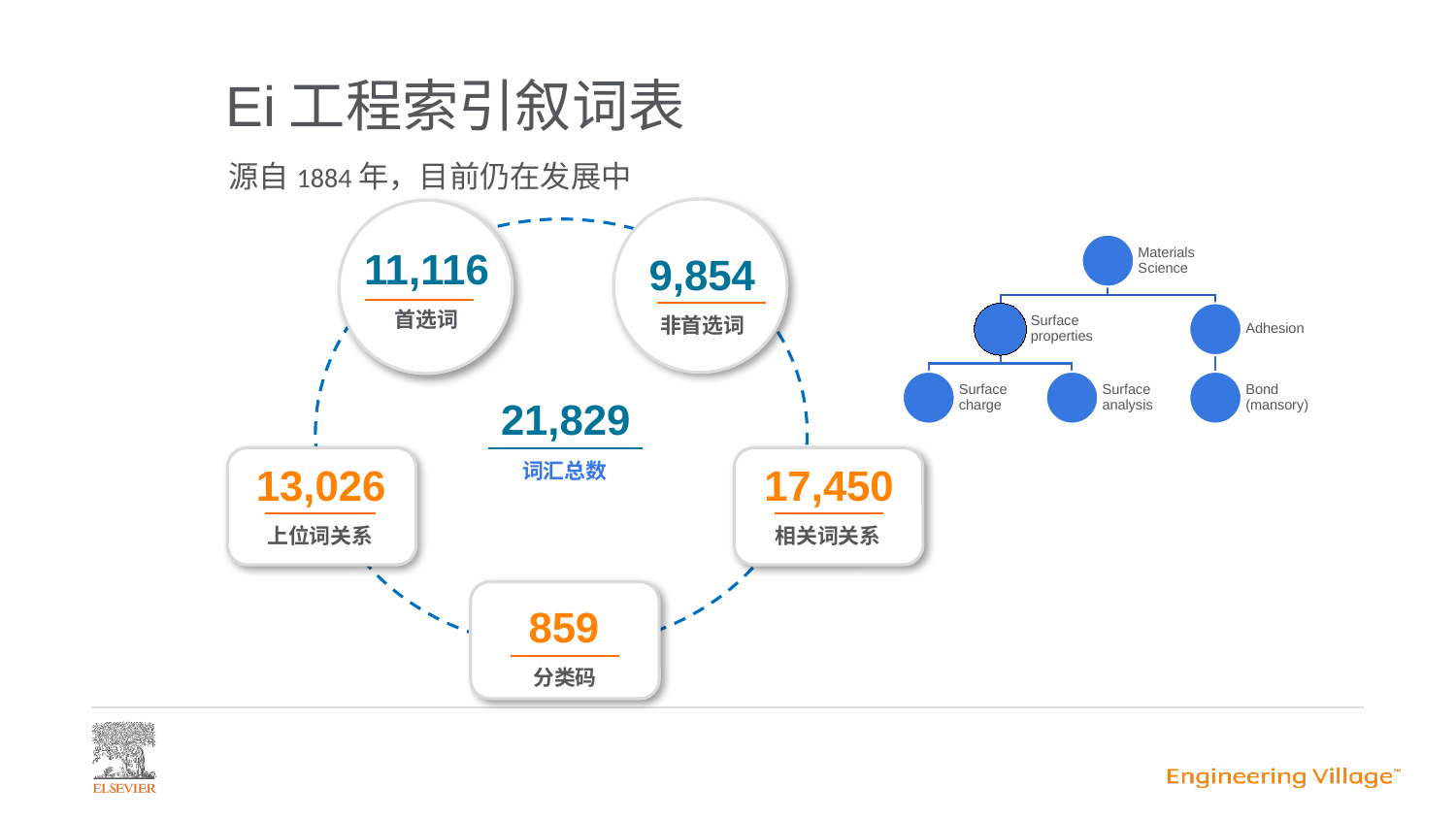

# Ei工程索引叙词表
源自1884年，目前仍在发展中

9,854
非首选词

11,116
首选词

Materials Science
Surface properties
Surface charge
Surface analysis
Adhesion
Bond (mansory)
21,829
词汇总数

17,450
相关词关系

13,026
上位词关系

859
分类码